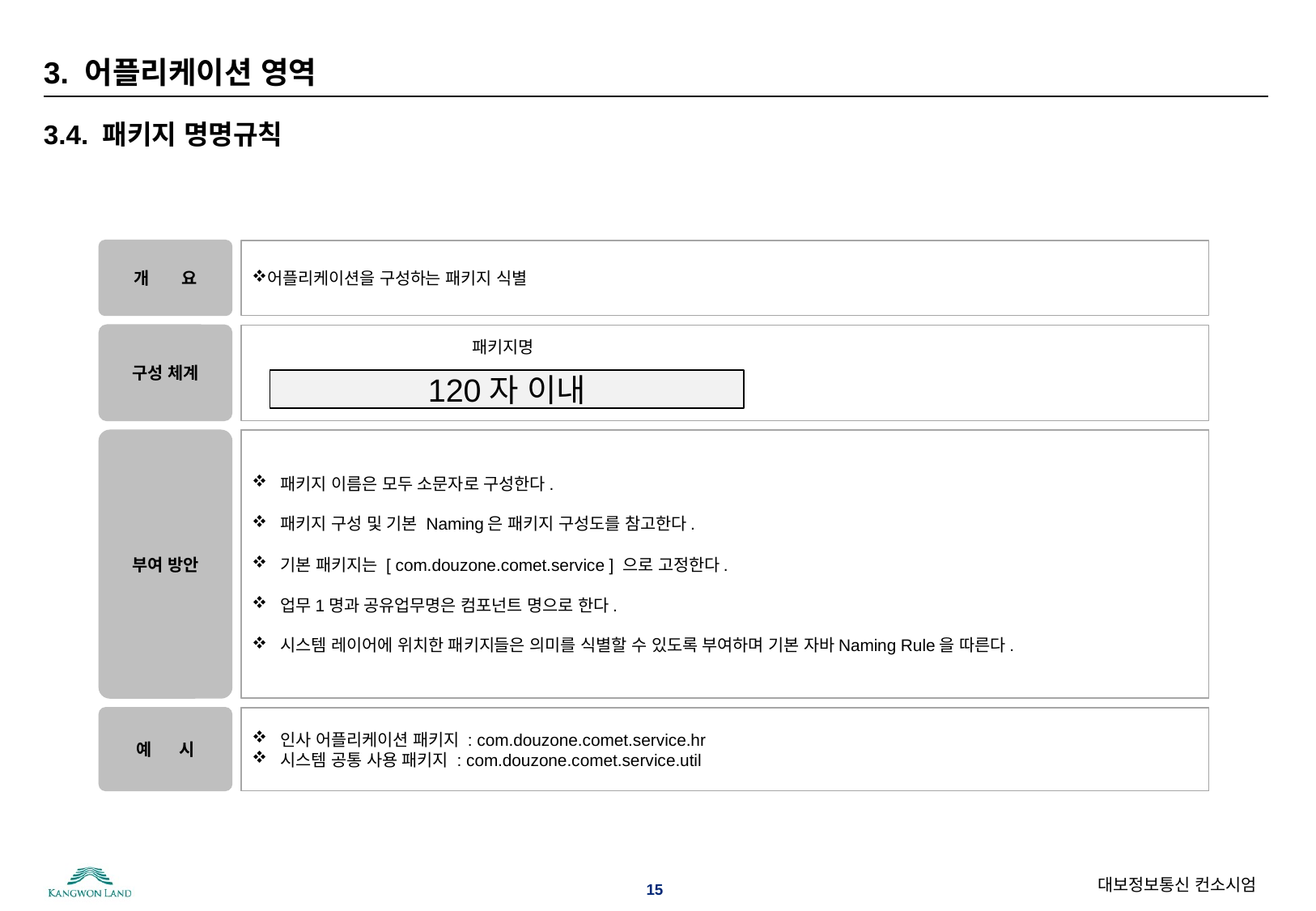

# 3. 어플리케이션 영역
3.4. 패키지 명명규칙
개       요
어플리케이션을 구성하는 패키지 식별
구성 체계

패키지명
120자 이내
패키지 이름은 모두 소문자로 구성한다.

패키지 구성 및 기본 Naming은 패키지 구성도를 참고한다.

기본 패키지는 [ com.douzone.comet.service ] 으로 고정한다.

업무1명과 공유업무명은 컴포넌트 명으로 한다.

시스템 레이어에 위치한 패키지들은 의미를 식별할 수 있도록 부여하며 기본 자바Naming Rule을 따른다.
부여 방안

인사 어플리케이션 패키지 : com.douzone.comet.service.hr
시스템 공통 사용 패키지 : com.douzone.comet.service.util
예      시

15